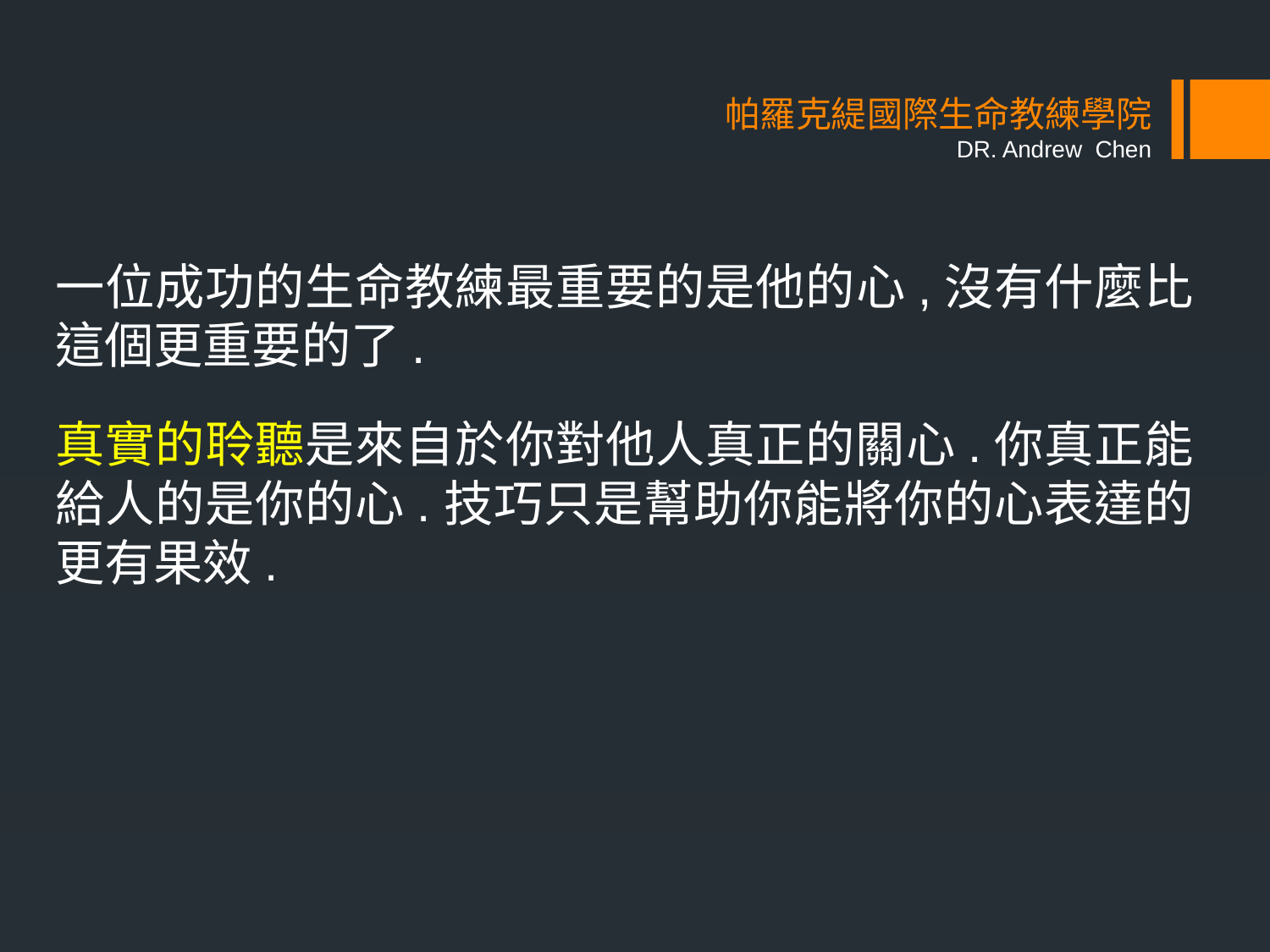

# 帕羅克緹國際生命教練學院 DR. Andrew  Chen

一位成功的生命教練最重要的是他的心,沒有什麼比這個更重要的了.

真實的聆聽是來自於你對他人真正的關心.你真正能給人的是你的心.技巧只是幫助你能將你的心表達的更有果效.